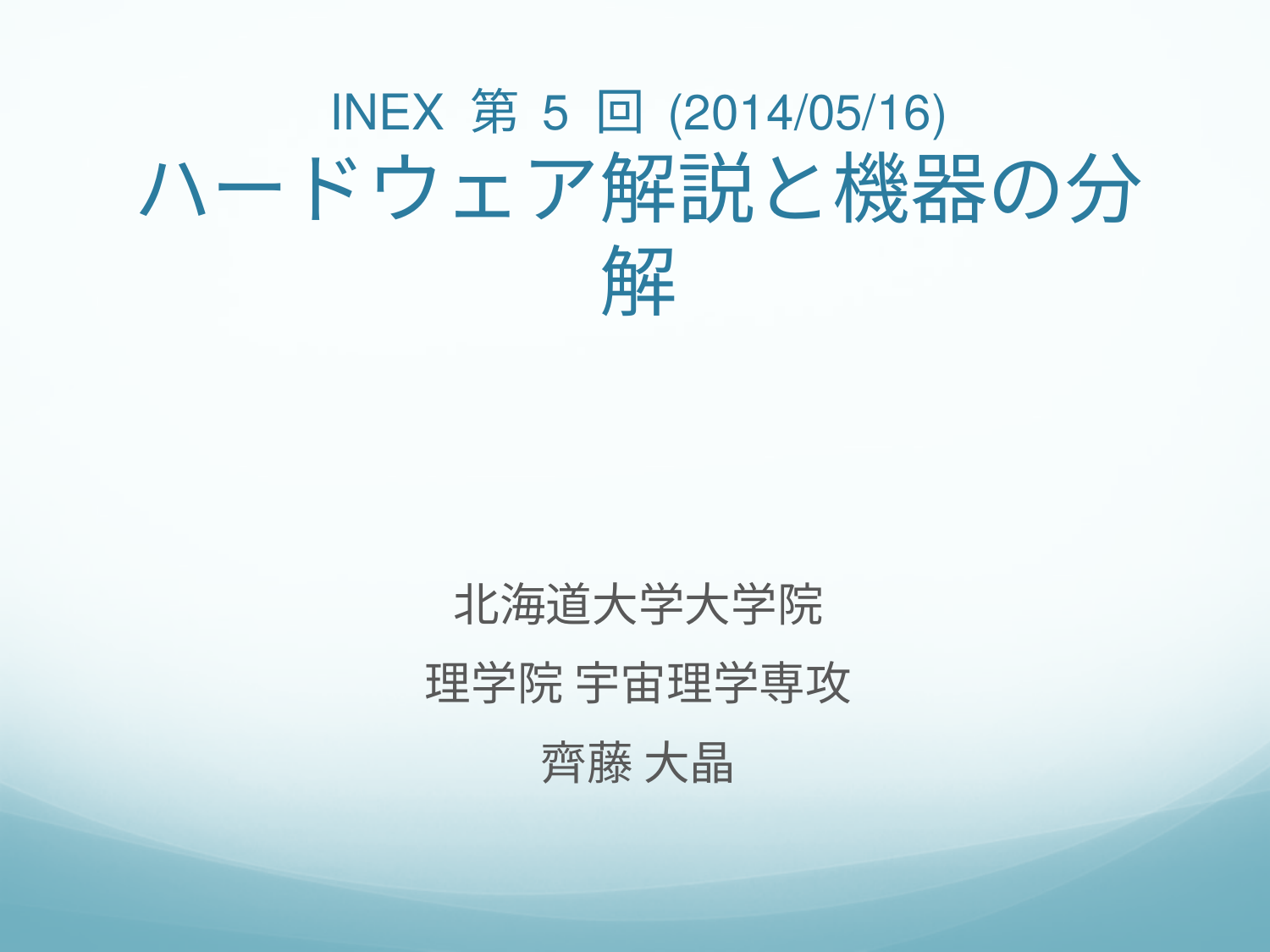

# INEX 第 5 回 (2014/05/16) ハードウェア解説と機器の分解
北海道大学大学院
理学院 宇宙理学専攻
齊藤 大晶